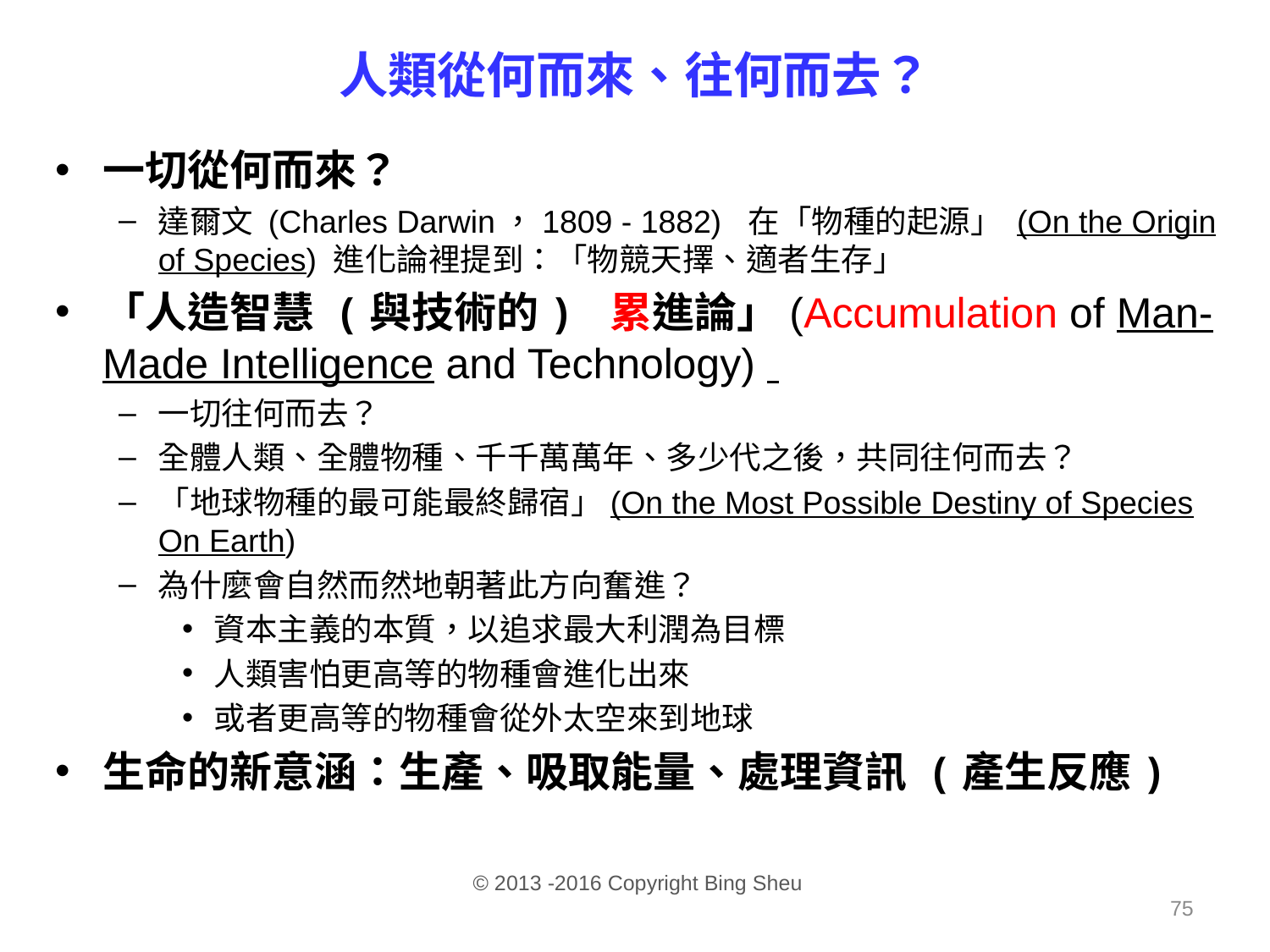

# 人類從何而來、往何而去？
一切從何而來？
達爾文 (Charles Darwin，1809 - 1882) 在「物種的起源」 (On the Origin of Species) 進化論裡提到：「物競天擇、適者生存」
「人造智慧 (與技術的) 累進論」(Accumulation of Man-Made Intelligence and Technology)
一切往何而去？
全體人類、全體物種、千千萬萬年、多少代之後，共同往何而去？
「地球物種的最可能最終歸宿」(On the Most Possible Destiny of Species On Earth)
為什麼會自然而然地朝著此方向奮進？
資本主義的本質，以追求最大利潤為目標
人類害怕更高等的物種會進化出來
或者更高等的物種會從外太空來到地球
生命的新意涵：生產、吸取能量、處理資訊 (產生反應)
 © 2013 -2016 Copyright Bing Sheu
75